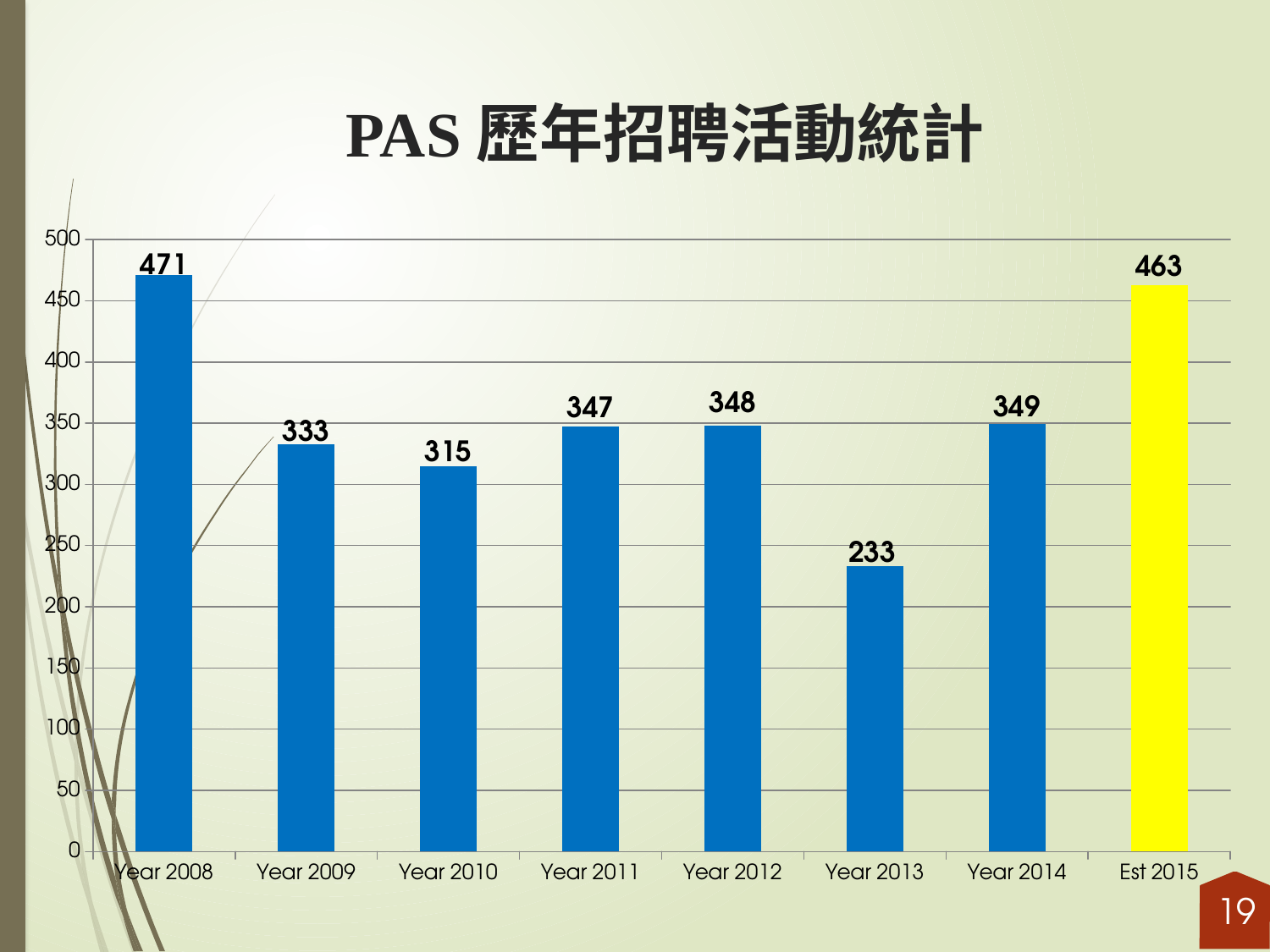

# PAS歷年招聘活動統計

### Chart

| Category |  |
|---|---|
| Year 2008 | 471.0 |
| Year 2009 | 333.0 |
| Year 2010 | 315.0 |
| Year 2011 | 347.0 |
| Year 2012 | 348.0 |
| Year 2013 | 233.0 |
| Year 2014 | 349.0 |
| Est 2015 | 463.0 |
19